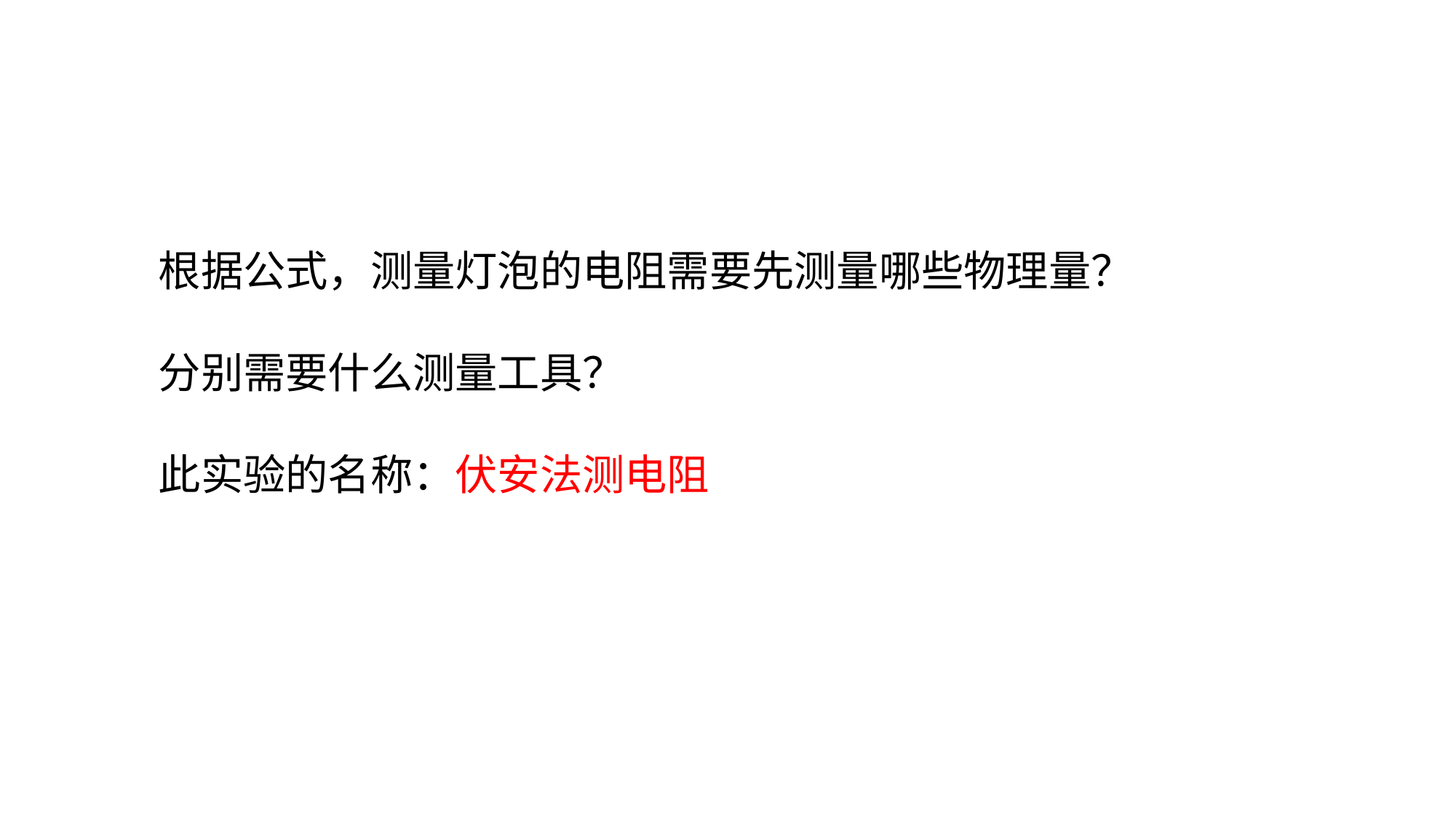

根据公式，测量灯泡的电阻需要先测量哪些物理量？
分别需要什么测量工具？
此实验的名称：伏安法测电阻